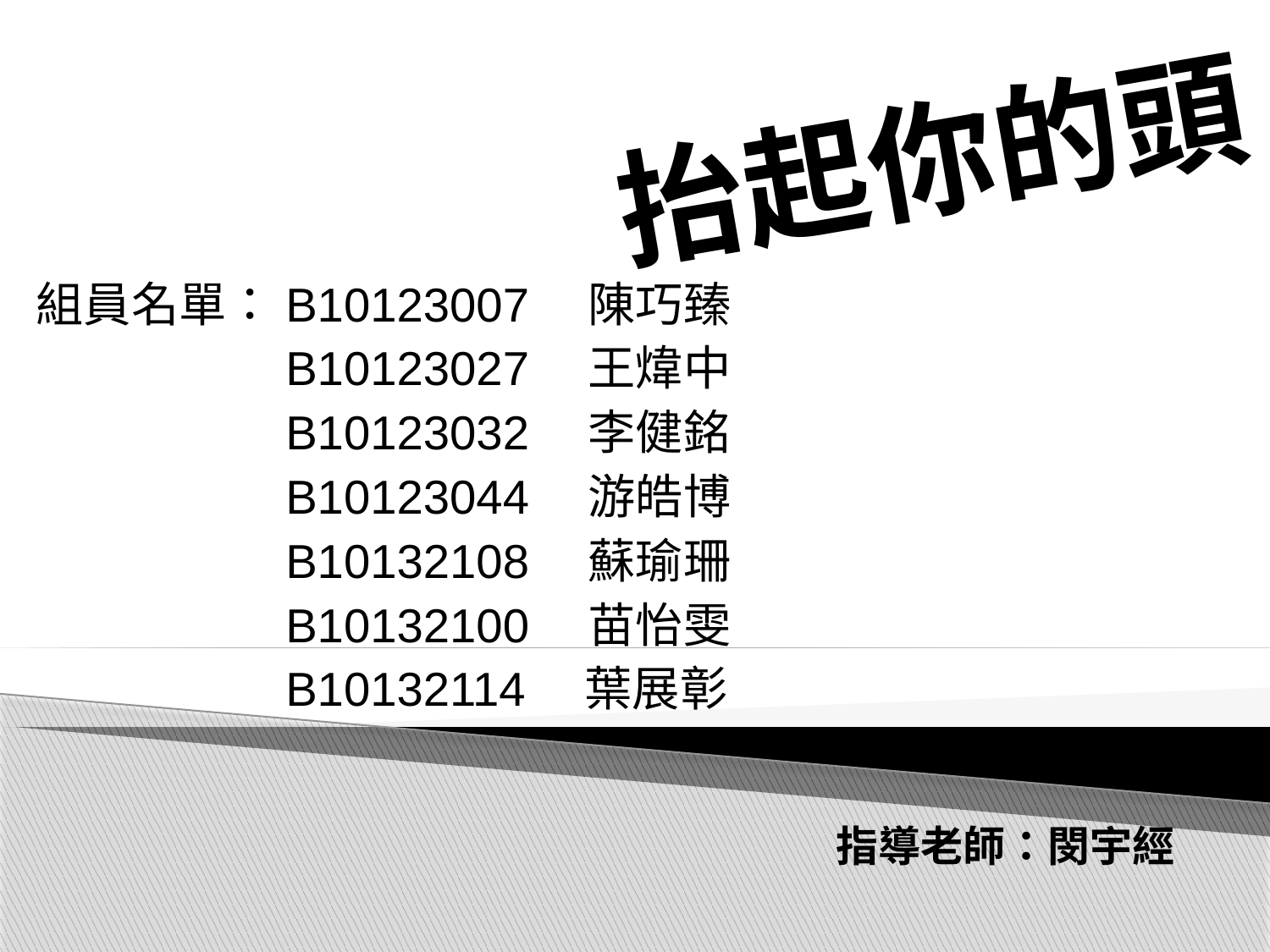

# 抬起你的頭
組員名單：B10123007　陳巧臻
　　　　　B10123027　王煒中
　　　　　B10123032　李健銘
　　　　　B10123044　游皓博
　　　　　B10132108　蘇瑜珊
　　　　　B10132100　苗怡雯
　　　　　B10132114　葉展彰

指導老師：閔宇經